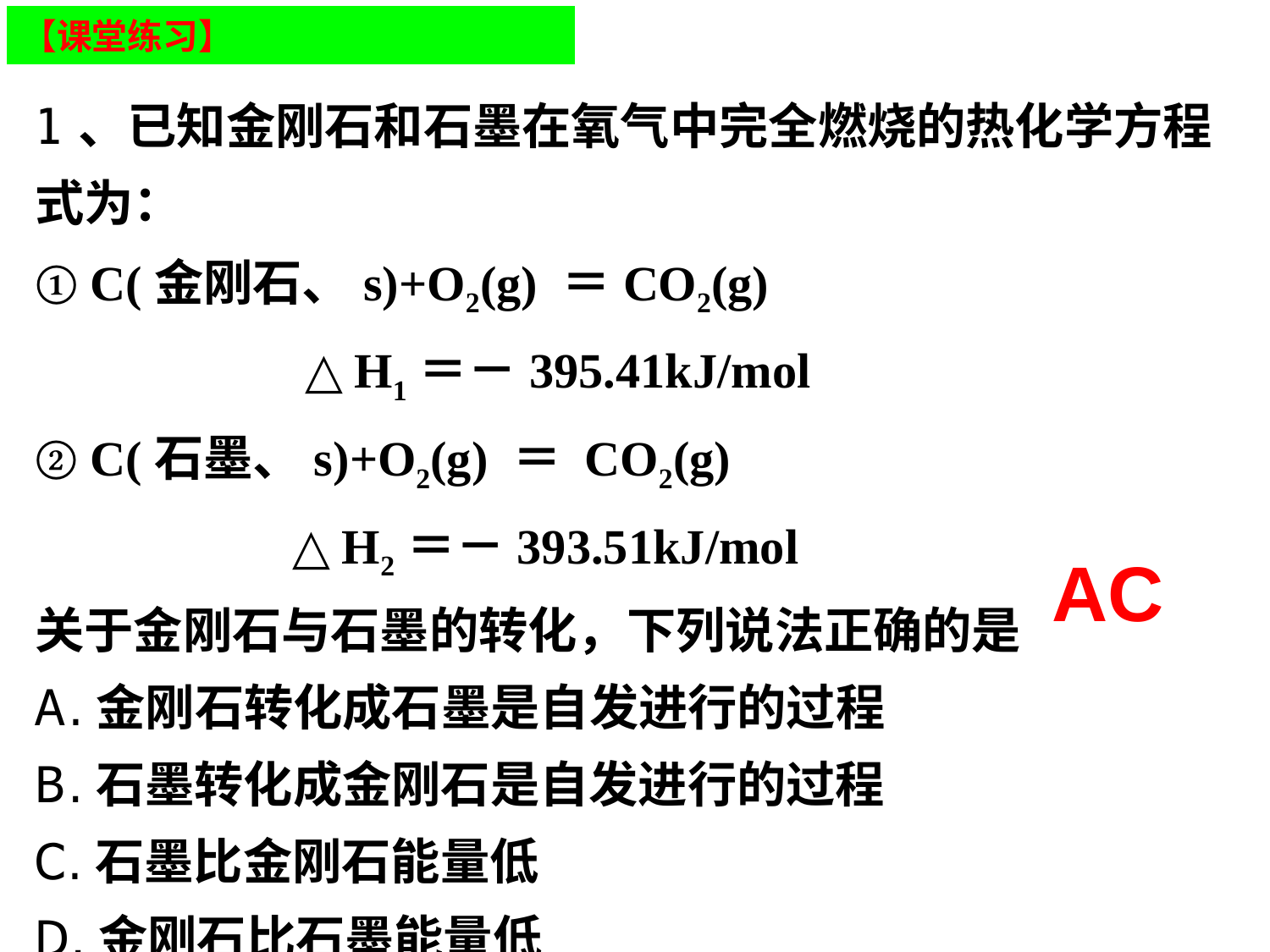

【课堂练习】
1、已知金刚石和石墨在氧气中完全燃烧的热化学方程式为：
① C(金刚石、s)+O2(g) ＝CO2(g)
                      △H1＝－395.41kJ/mol
② C(石墨、s)+O2(g) ＝ CO2(g)
                     △H2＝－393.51kJ/mol
关于金刚石与石墨的转化，下列说法正确的是
A.金刚石转化成石墨是自发进行的过程
B.石墨转化成金刚石是自发进行的过程
C.石墨比金刚石能量低
D.金刚石比石墨能量低

AC